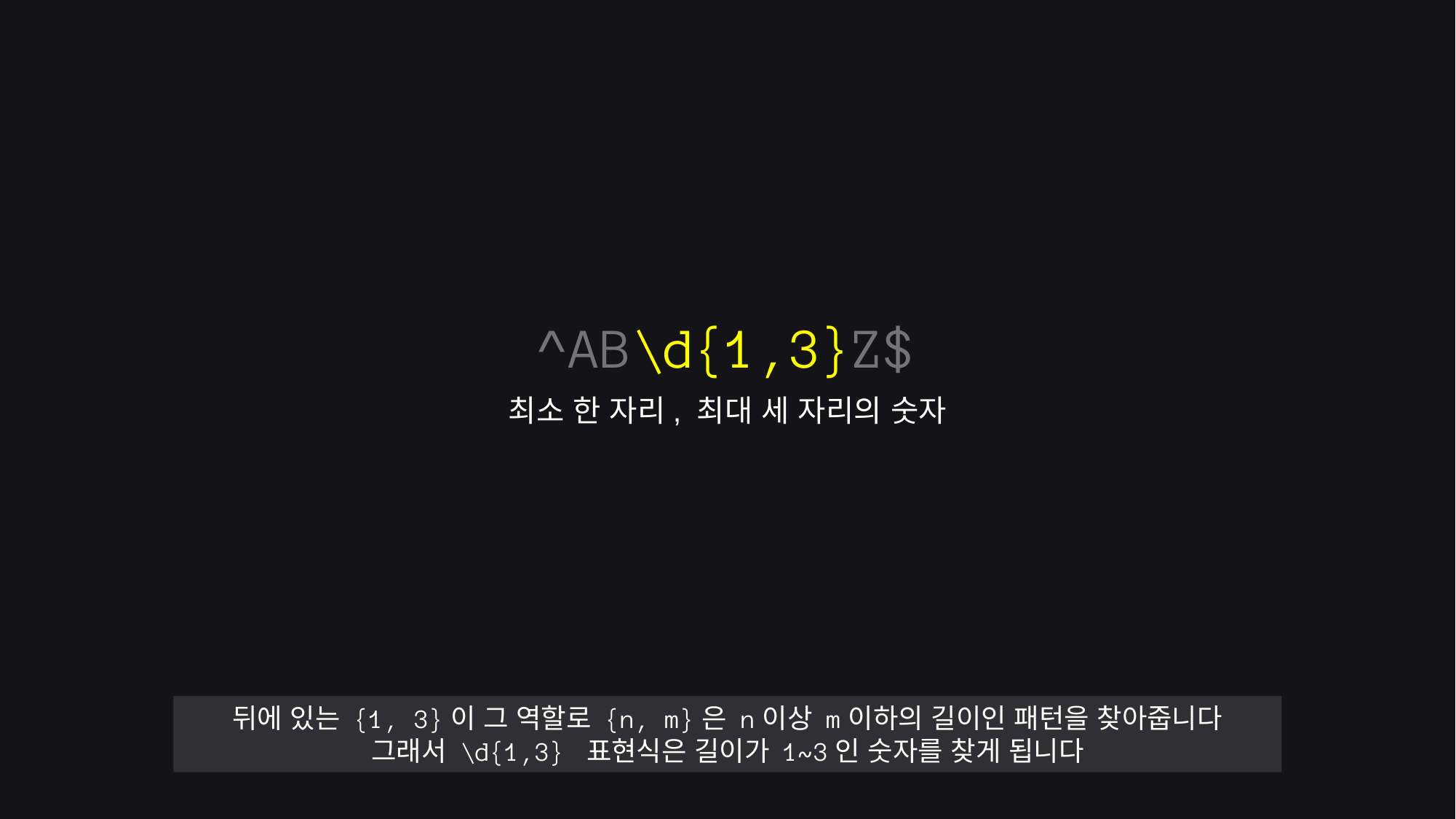

최소 한 자리, 최대 세 자리의 숫자
^AB\d{1,3}Z$
뒤에 있는 {1, 3}이 그 역할로 {n, m}은 n이상 m이하의 길이인 패턴을 찾아줍니다
그래서 \d{1,3} 표현식은 길이가 1~3인 숫자를 찾게 됩니다